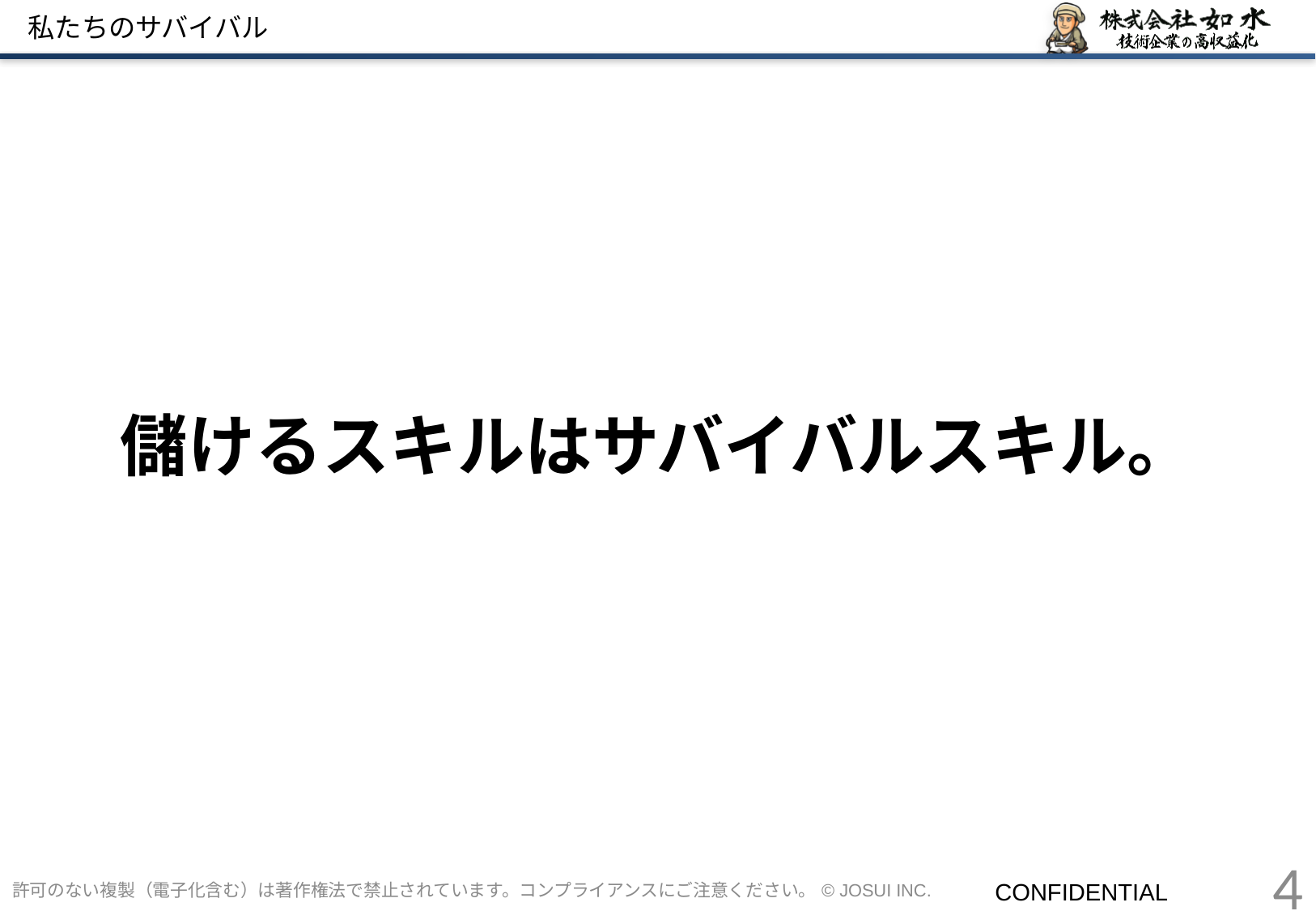

# 私たちのサバイバル
儲けるスキルはサバイバルスキル。
4
許可のない複製（電子化含む）は著作権法で禁止されています。コンプライアンスにご注意ください。© JOSUI INC.